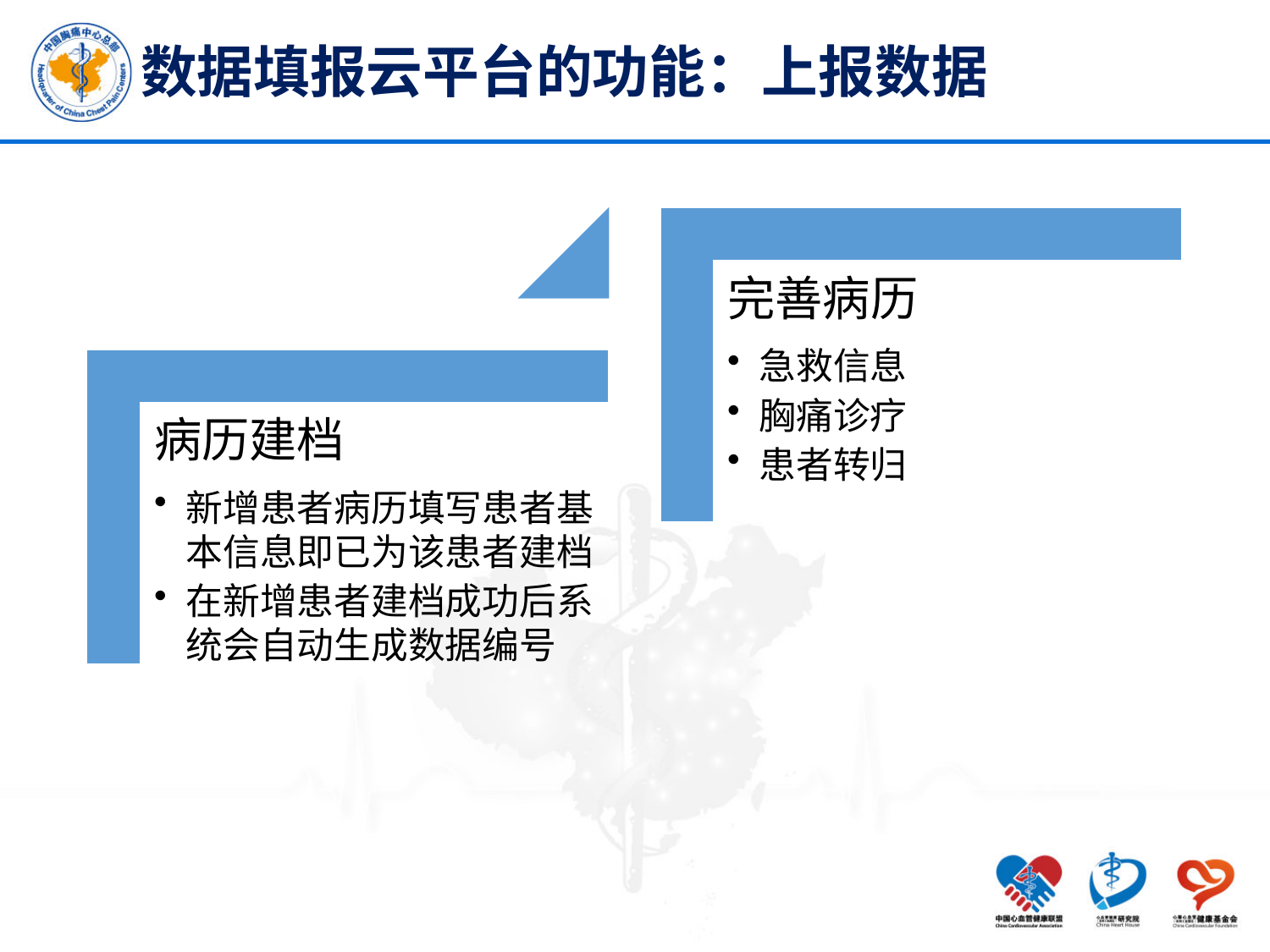

# 数据填报云平台的功能：上报数据
病历建档
新增患者病历填写患者基本信息即已为该患者建档
在新增患者建档成功后系统会自动生成数据编号
完善病历
急救信息
胸痛诊疗
患者转归